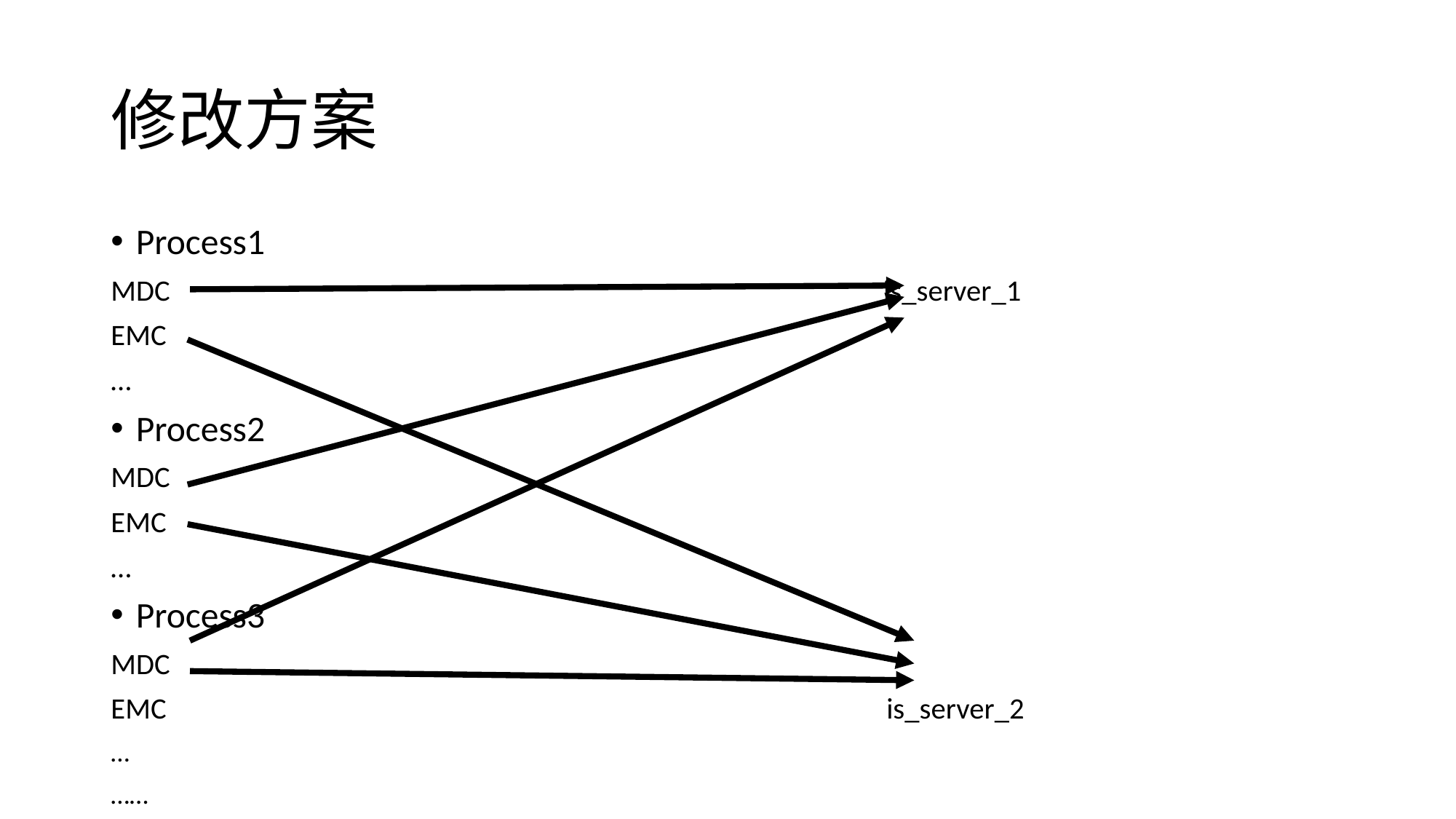

# 修改方案
Process1
MDC                                                                                                          is_server_1
EMC
…
Process2
MDC
EMC
…
Process3
MDC
EMC                                                                                                           is_server_2
…
……